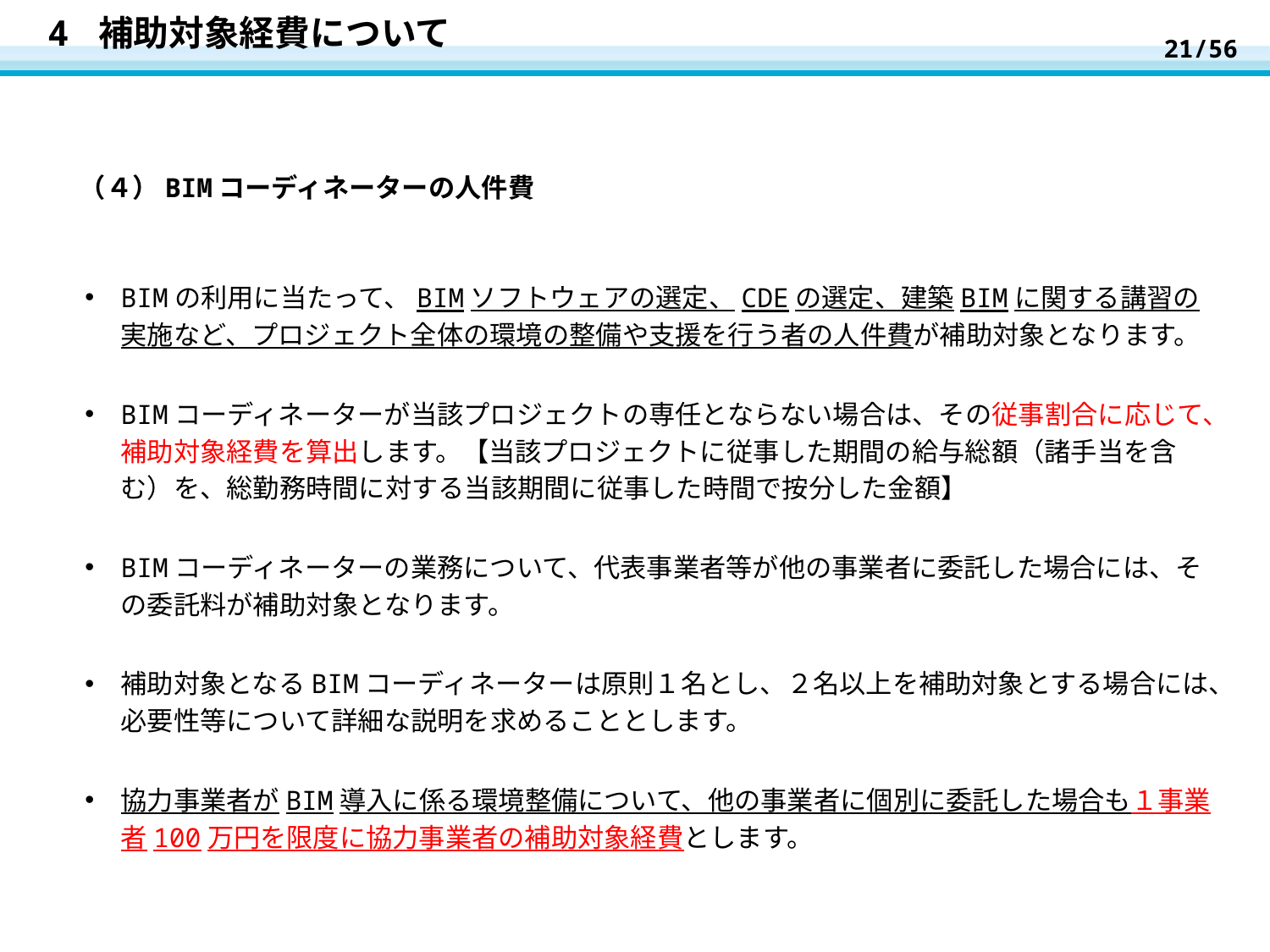

21/56
# 4 補助対象経費について
（４）BIMコーディネーターの人件費

BIMの利用に当たって、BIMソフトウェアの選定、CDEの選定、建築BIMに関する講習の実施など、プロジェクト全体の環境の整備や支援を行う者の人件費が補助対象となります。
BIMコーディネーターが当該プロジェクトの専任とならない場合は、その従事割合に応じて、補助対象経費を算出します。【当該プロジェクトに従事した期間の給与総額（諸手当を含む）を、総勤務時間に対する当該期間に従事した時間で按分した金額】
BIMコーディネーターの業務について、代表事業者等が他の事業者に委託した場合には、その委託料が補助対象となります。
補助対象となるBIMコーディネーターは原則１名とし、２名以上を補助対象とする場合には、必要性等について詳細な説明を求めることとします。
協力事業者がBIM導入に係る環境整備について、他の事業者に個別に委託した場合も１事業者100万円を限度に協力事業者の補助対象経費とします。